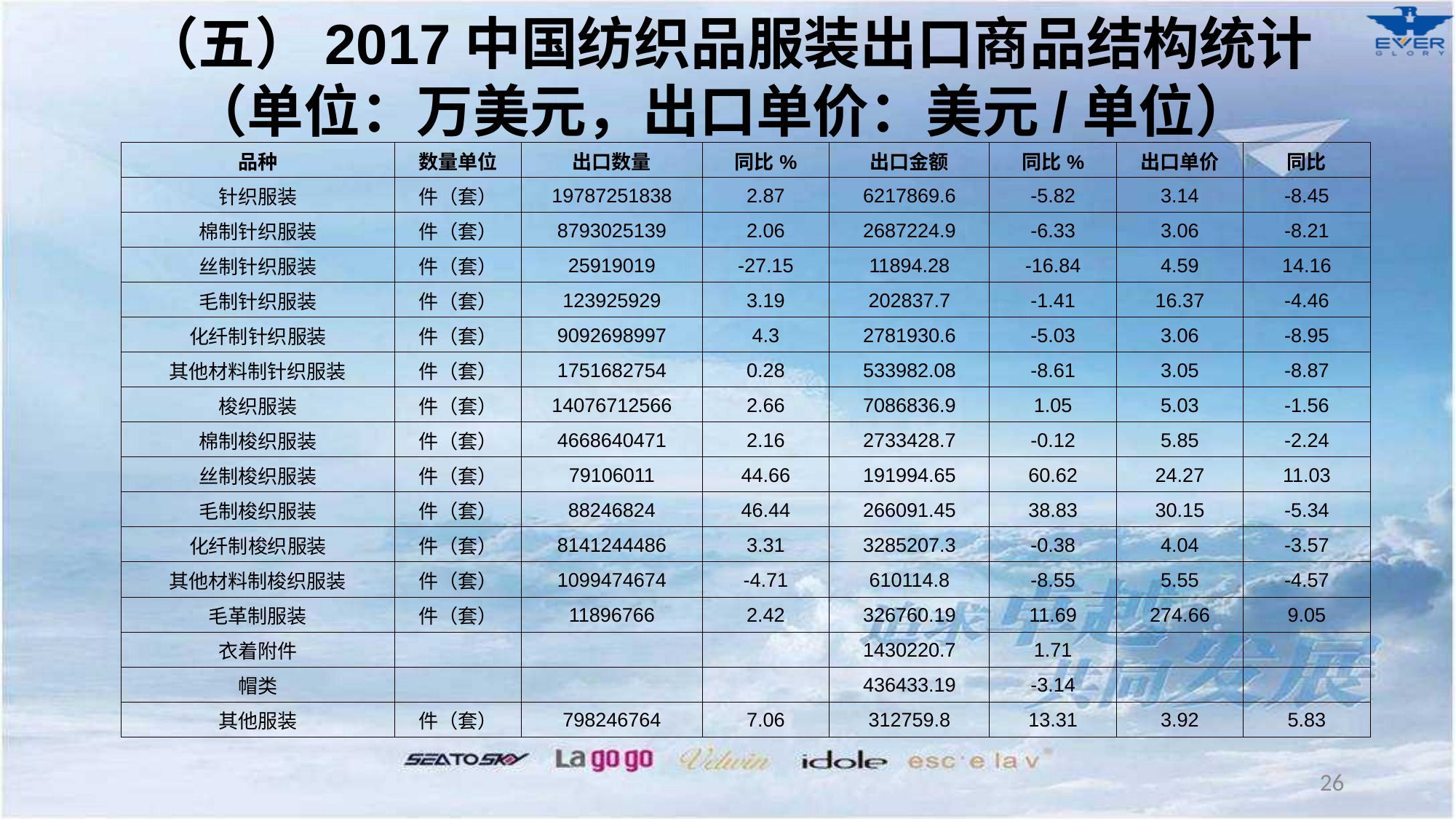

（五）2017中国纺织品服装出口商品结构统计
（单位：万美元，出口单价：美元/单位）
| 品种 | 数量单位 | 出口数量 | 同比% | 出口金额 | 同比% | 出口单价 | 同比 |
| --- | --- | --- | --- | --- | --- | --- | --- |
| 针织服装 | 件（套） | 19787251838 | 2.87 | 6217869.6 | -5.82 | 3.14 | -8.45 |
| 棉制针织服装 | 件（套） | 8793025139 | 2.06 | 2687224.9 | -6.33 | 3.06 | -8.21 |
| 丝制针织服装 | 件（套） | 25919019 | -27.15 | 11894.28 | -16.84 | 4.59 | 14.16 |
| 毛制针织服装 | 件（套） | 123925929 | 3.19 | 202837.7 | -1.41 | 16.37 | -4.46 |
| 化纤制针织服装 | 件（套） | 9092698997 | 4.3 | 2781930.6 | -5.03 | 3.06 | -8.95 |
| 其他材料制针织服装 | 件（套） | 1751682754 | 0.28 | 533982.08 | -8.61 | 3.05 | -8.87 |
| 梭织服装 | 件（套） | 14076712566 | 2.66 | 7086836.9 | 1.05 | 5.03 | -1.56 |
| 棉制梭织服装 | 件（套） | 4668640471 | 2.16 | 2733428.7 | -0.12 | 5.85 | -2.24 |
| 丝制梭织服装 | 件（套） | 79106011 | 44.66 | 191994.65 | 60.62 | 24.27 | 11.03 |
| 毛制梭织服装 | 件（套） | 88246824 | 46.44 | 266091.45 | 38.83 | 30.15 | -5.34 |
| 化纤制梭织服装 | 件（套） | 8141244486 | 3.31 | 3285207.3 | -0.38 | 4.04 | -3.57 |
| 其他材料制梭织服装 | 件（套） | 1099474674 | -4.71 | 610114.8 | -8.55 | 5.55 | -4.57 |
| 毛革制服装 | 件（套） | 11896766 | 2.42 | 326760.19 | 11.69 | 274.66 | 9.05 |
| 衣着附件 |  |  |  | 1430220.7 | 1.71 |  |  |
| 帽类 |  |  |  | 436433.19 | -3.14 |  |  |
| 其他服装 | 件（套） | 798246764 | 7.06 | 312759.8 | 13.31 | 3.92 | 5.83 |
26